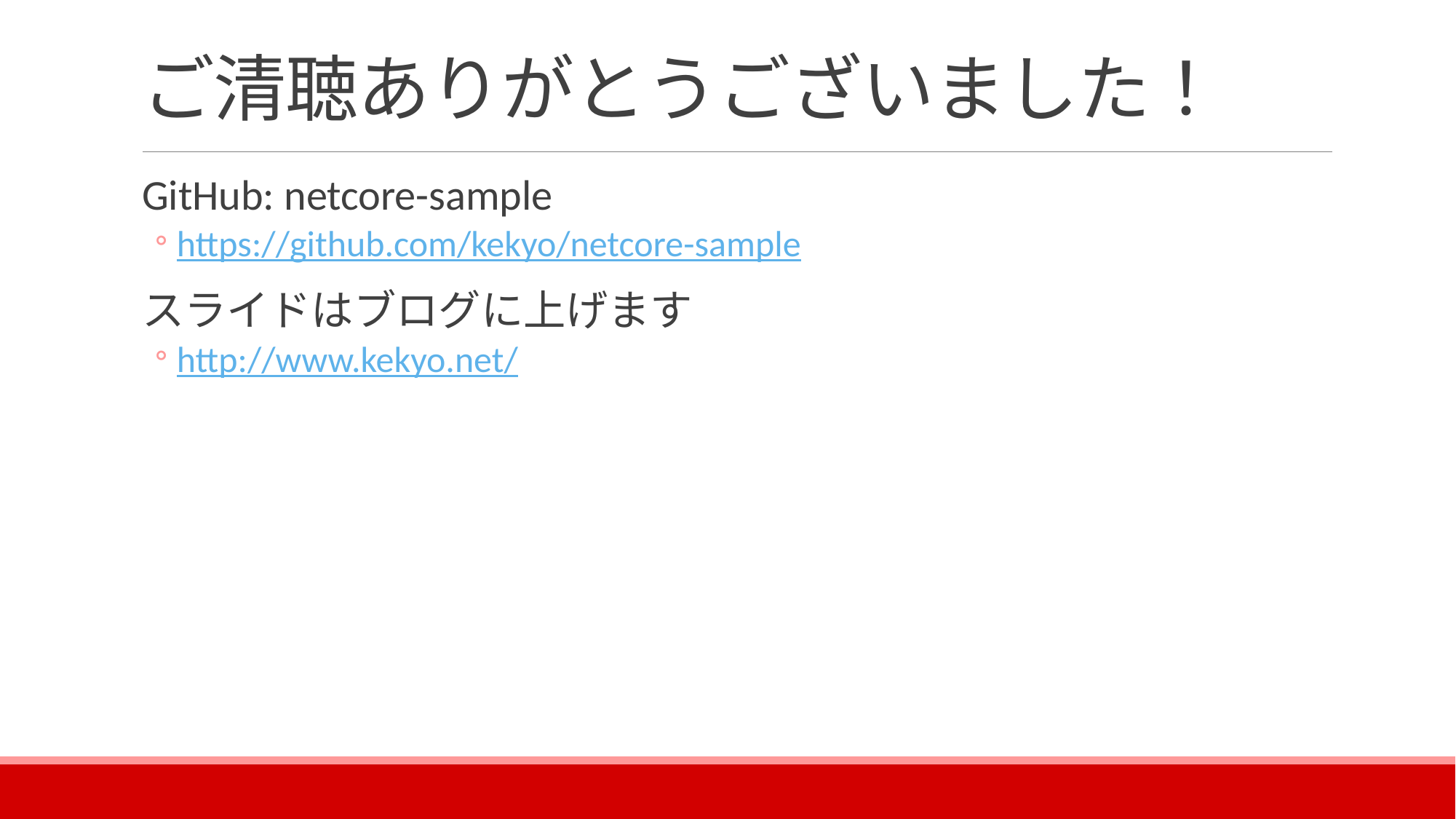

# ご清聴ありがとうございました！
GitHub: netcore-sample
https://github.com/kekyo/netcore-sample
スライドはブログに上げます
http://www.kekyo.net/